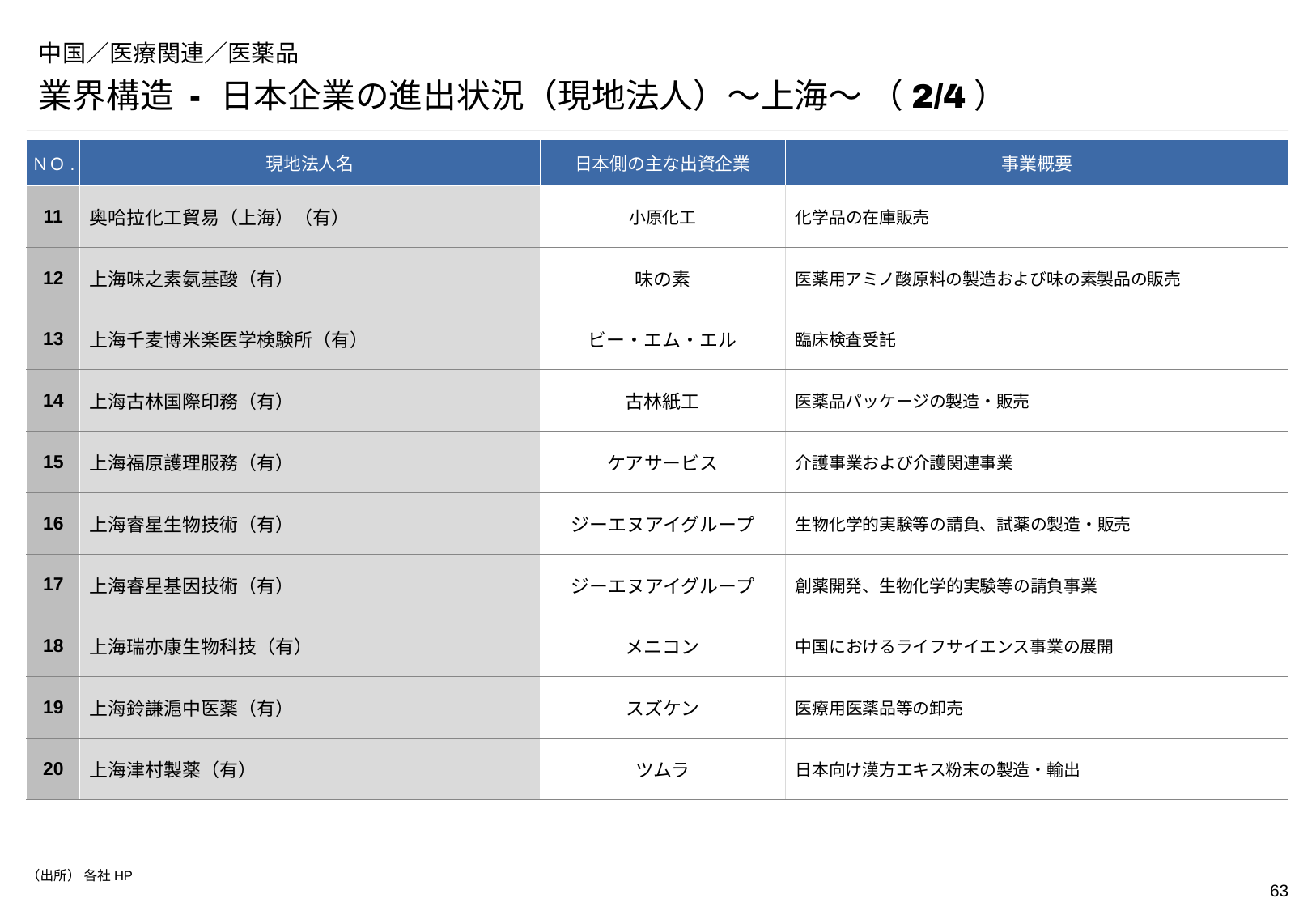

# 中国／医療関連／医薬品
業界構造 - 日本企業の進出状況（現地法人）～上海～ （2/4）
| ＮＯ. | 現地法人名 | 日本側の主な出資企業 | 事業概要 |
| --- | --- | --- | --- |
| 11 | 奥哈拉化工貿易（上海）（有） | 小原化工 | 化学品の在庫販売 |
| 12 | 上海味之素氨基酸（有） | 味の素 | 医薬用アミノ酸原料の製造および味の素製品の販売 |
| 13 | 上海千麦博米楽医学検験所（有） | ビー・エム・エル | 臨床検査受託 |
| 14 | 上海古林国際印務（有） | 古林紙工 | 医薬品パッケージの製造・販売 |
| 15 | 上海福原護理服務（有） | ケアサービス | 介護事業および介護関連事業 |
| 16 | 上海睿星生物技術（有） | ジーエヌアイグループ | 生物化学的実験等の請負、試薬の製造・販売 |
| 17 | 上海睿星基因技術（有） | ジーエヌアイグループ | 創薬開発、生物化学的実験等の請負事業 |
| 18 | 上海瑞亦康生物科技（有） | メニコン | 中国におけるライフサイエンス事業の展開 |
| 19 | 上海鈴謙滬中医薬（有） | スズケン | 医療用医薬品等の卸売 |
| 20 | 上海津村製薬（有） | ツムラ | 日本向け漢方エキス粉末の製造・輸出 |
（出所） 各社HP